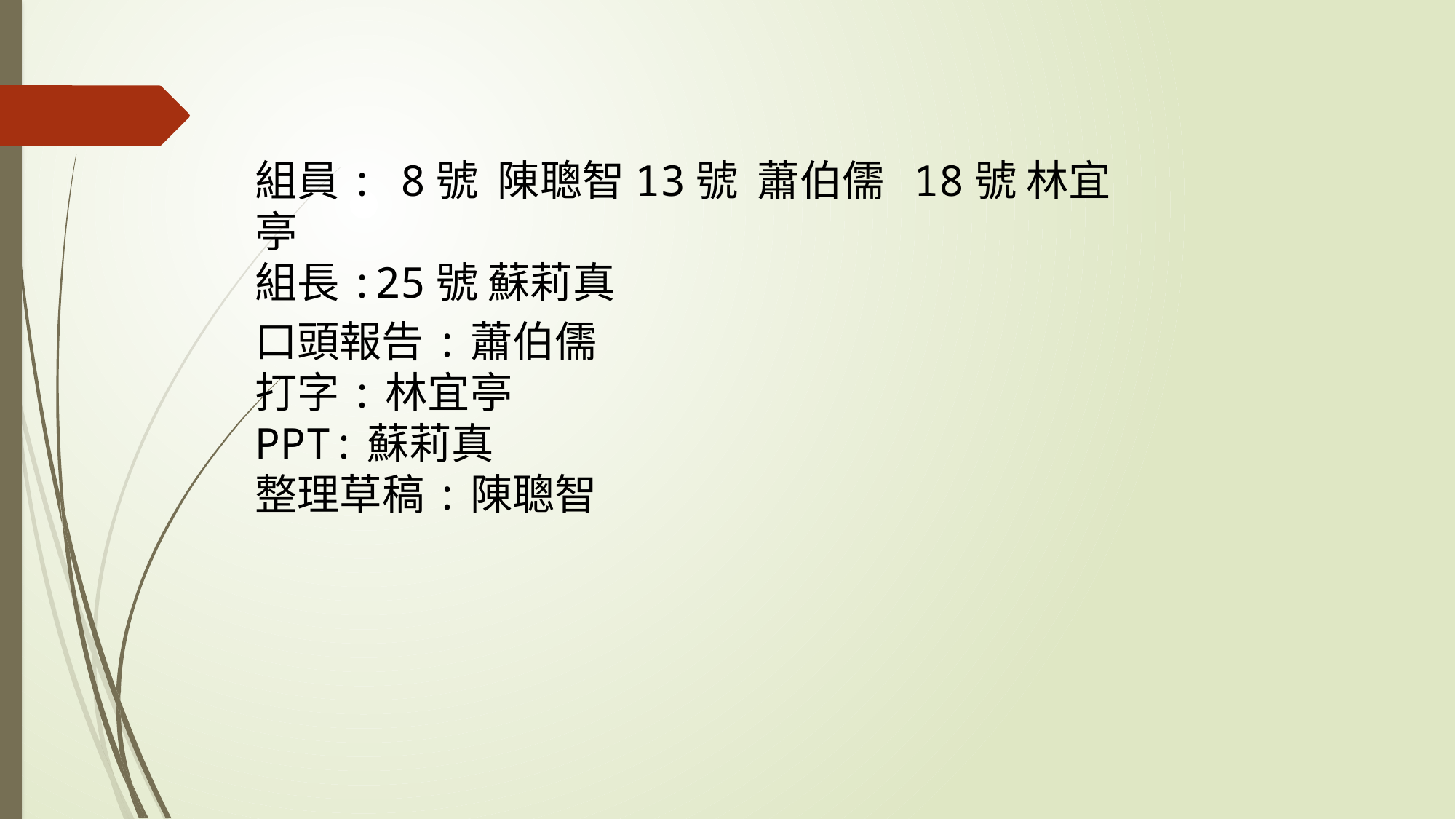

組員: 8號  陳聰智13號  蕭伯儒  18號 林宜亭
組長:25號 蘇莉真
口頭報告:蕭伯儒
打字:林宜亭
PPT:蘇莉真
整理草稿:陳聰智